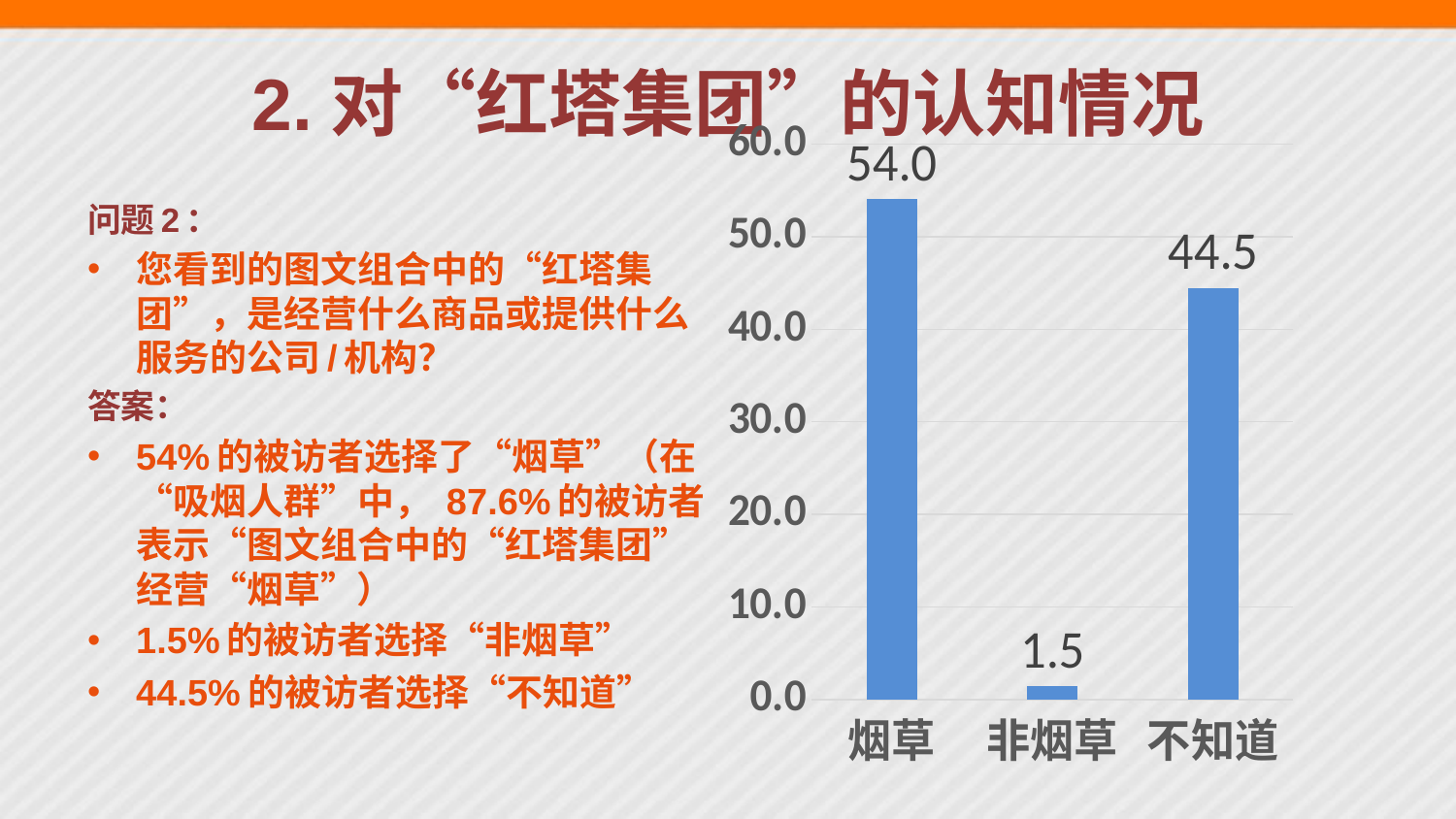

# 2.对“红塔集团”的认知情况

### Chart

| Category |  |
|---|---|
| 烟草 | 54.03624382207592 |
| 非烟草 | 1.4827018121911038 |
| 不知道 | 44.48105436573294 |
问题2：
您看到的图文组合中的“红塔集团”，是经营什么商品或提供什么服务的公司/机构？
答案：
54%的被访者选择了“烟草”（在“吸烟人群”中， 87.6%的被访者表示“图文组合中的“红塔集团”经营“烟草”）
1.5%的被访者选择“非烟草”
44.5%的被访者选择“不知道”